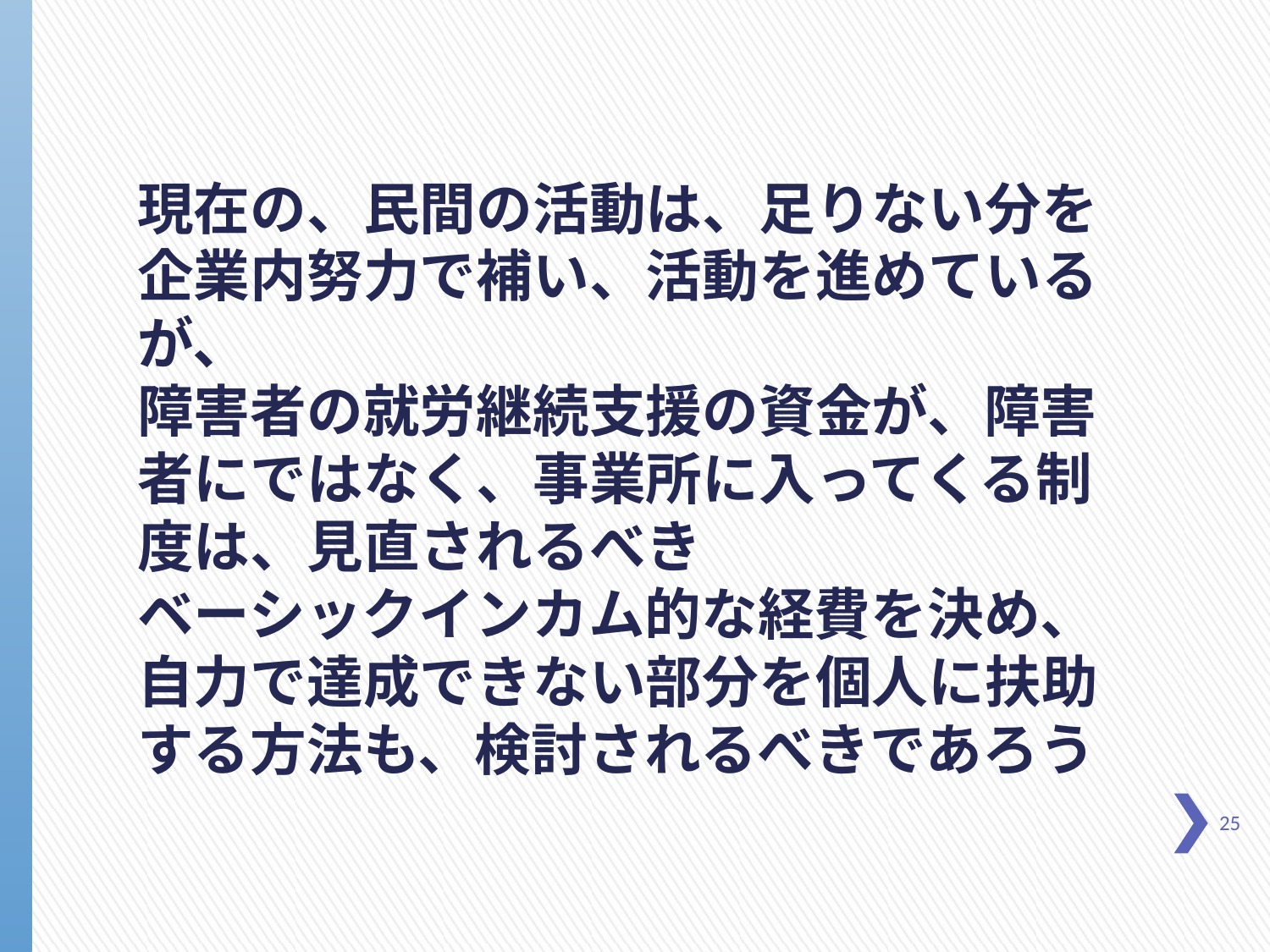

現在の、民間の活動は、足りない分を企業内努力で補い、活動を進めているが、
障害者の就労継続支援の資金が、障害者にではなく、事業所に入ってくる制度は、見直されるべき
ベーシックインカム的な経費を決め、自力で達成できない部分を個人に扶助する方法も、検討されるべきであろう
25